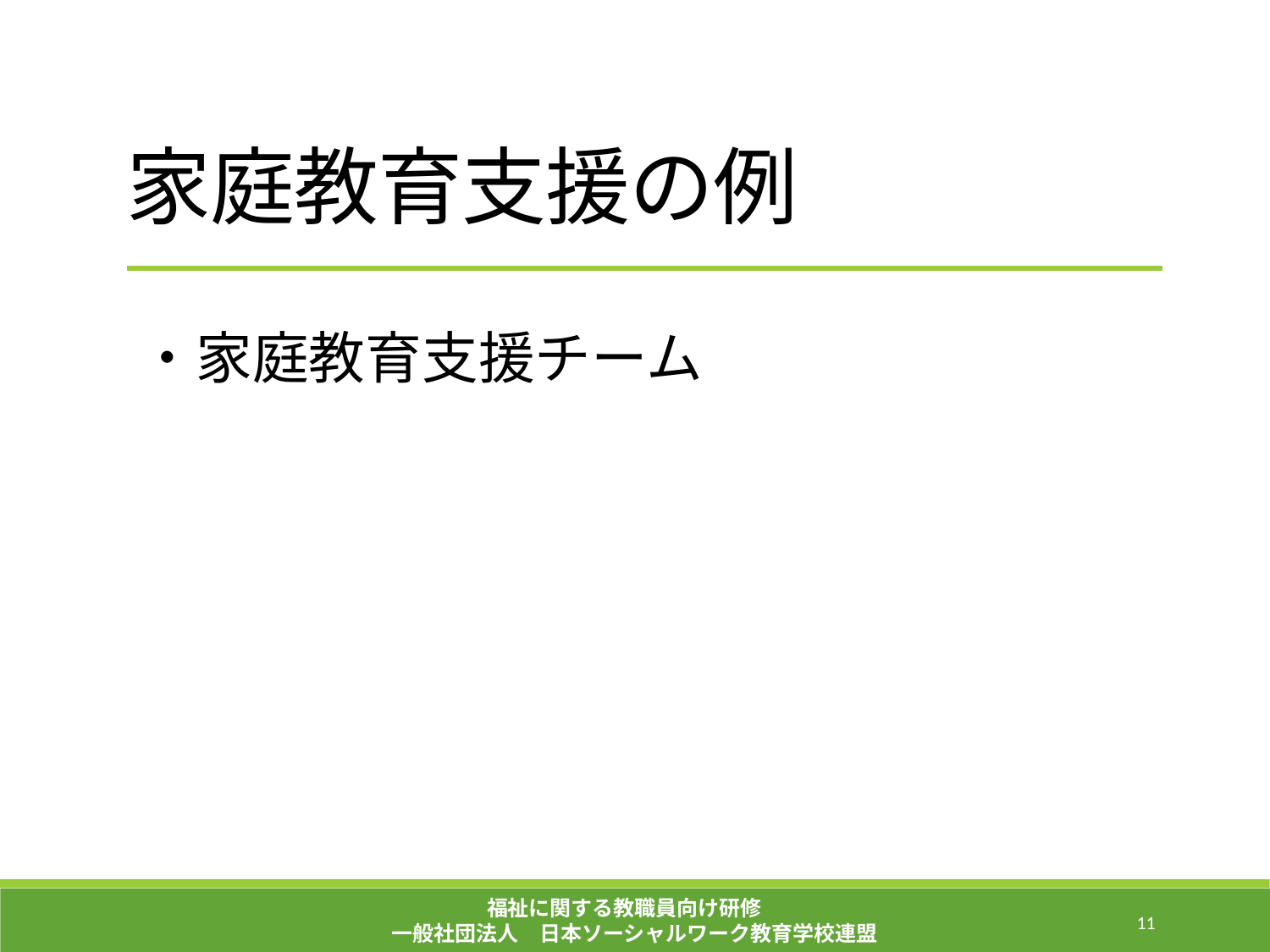

家庭教育支援の例
・家庭教育支援チーム

福祉に関する教職員向け研修
一般社団法人　日本ソーシャルワーク教育学校連盟
11